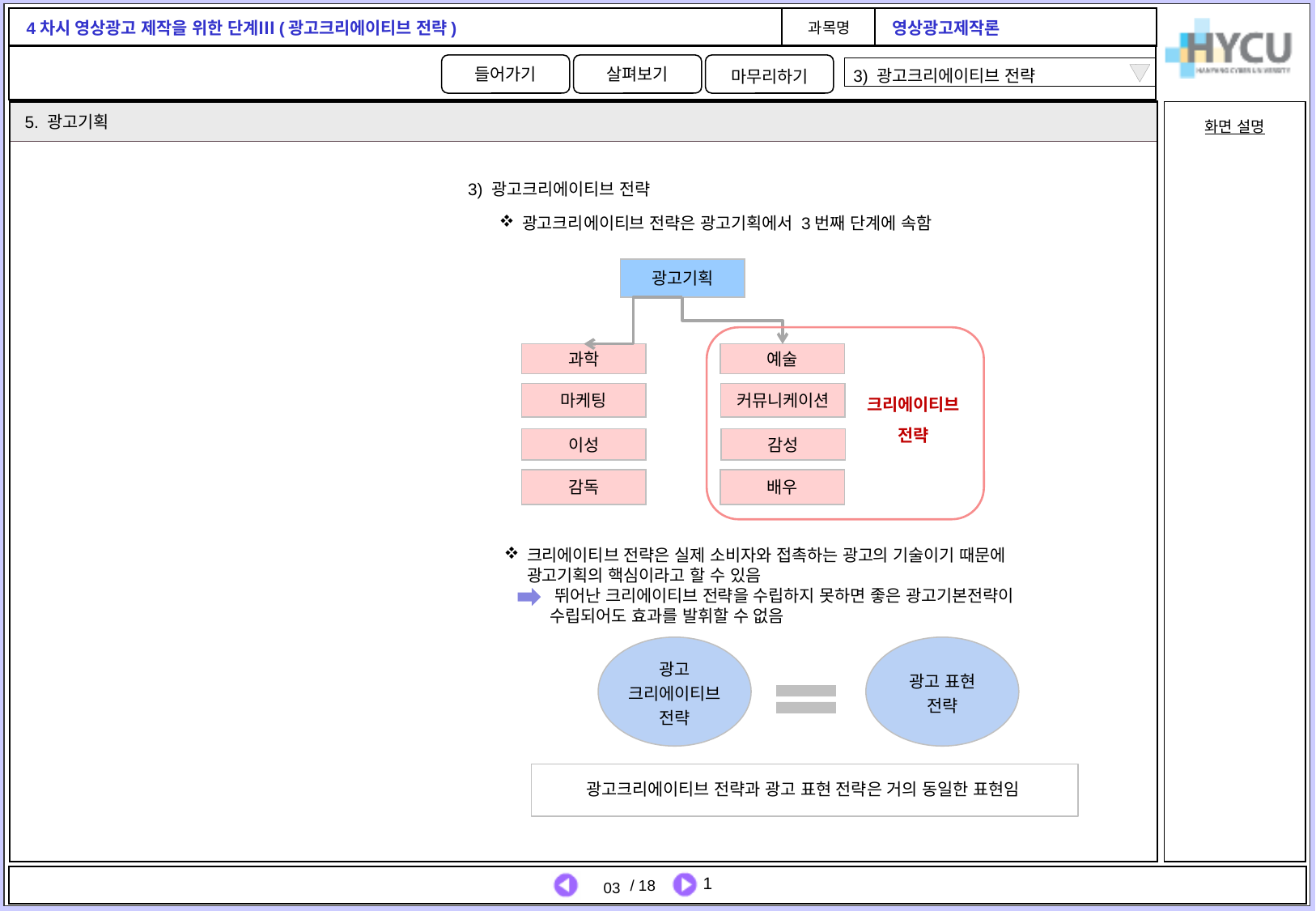

3) 광고크리에이티브 전략
5. 광고기획
3) 광고크리에이티브 전략
광고크리에이티브 전략은 광고기획에서 3번째 단계에 속함
광고기획

과학
예술
마케팅
커뮤니케이션
크리에이티브
전략
이성
감성
감독
배우
크리에이티브 전략은 실제 소비자와 접촉하는 광고의 기술이기 때문에
광고기획의 핵심이라고 할 수 있음
      뛰어난 크리에이티브 전략을 수립하지 못하면 좋은 광고기본전략이
     수립되어도 효과를 발휘할 수 없음

광고
크리에이티브 전략
광고 표현
전략

광고크리에이티브 전략과 광고 표현 전략은 거의 동일한 표현임
03